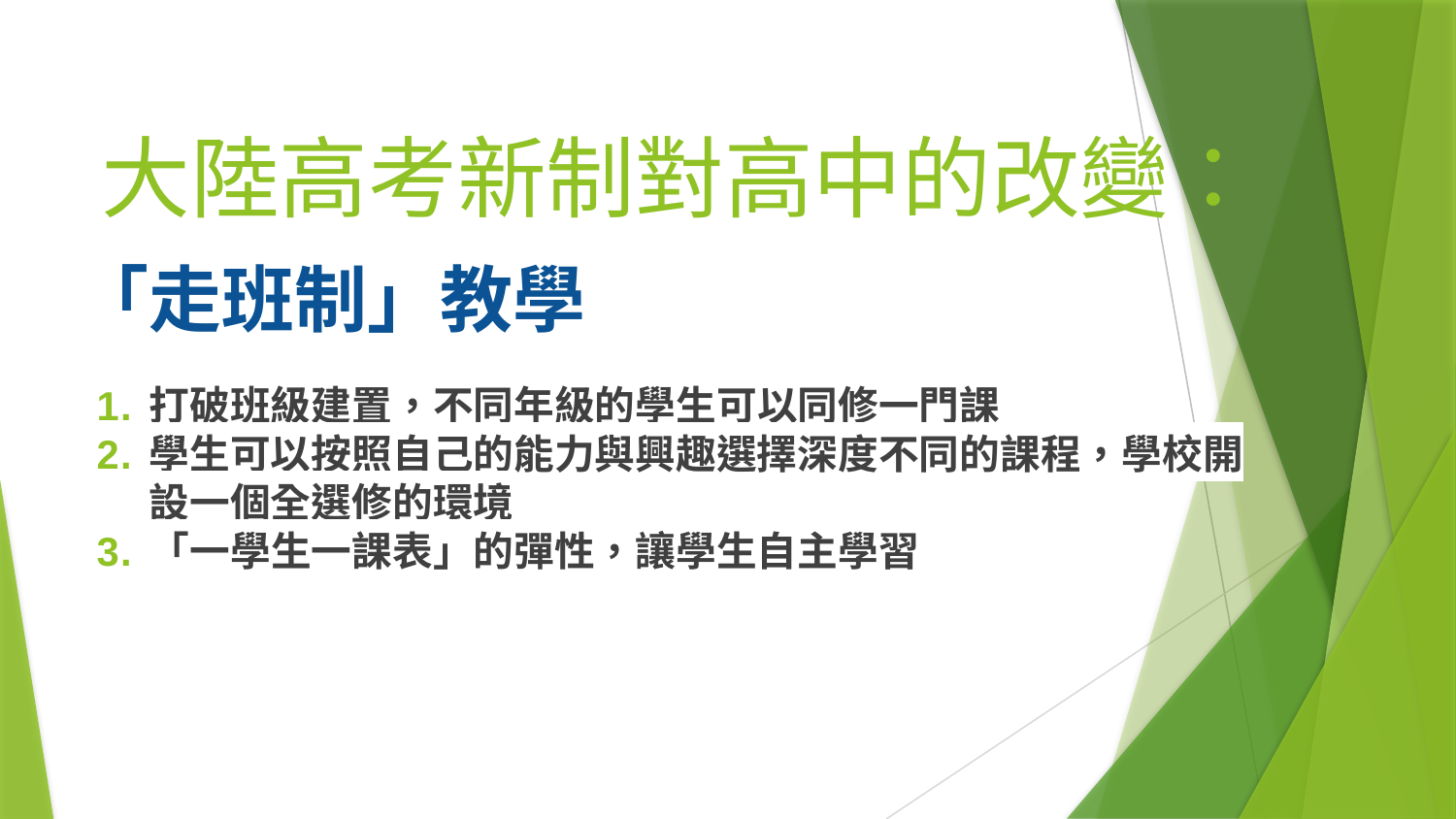

# 大陸高考新制對高中的改變：
「走班制」教學

打破班級建置，不同年級的學生可以同修一門課
學生可以按照自己的能力與興趣選擇深度不同的課程，學校開設一個全選修的環境
「一學生一課表」的彈性，讓學生自主學習